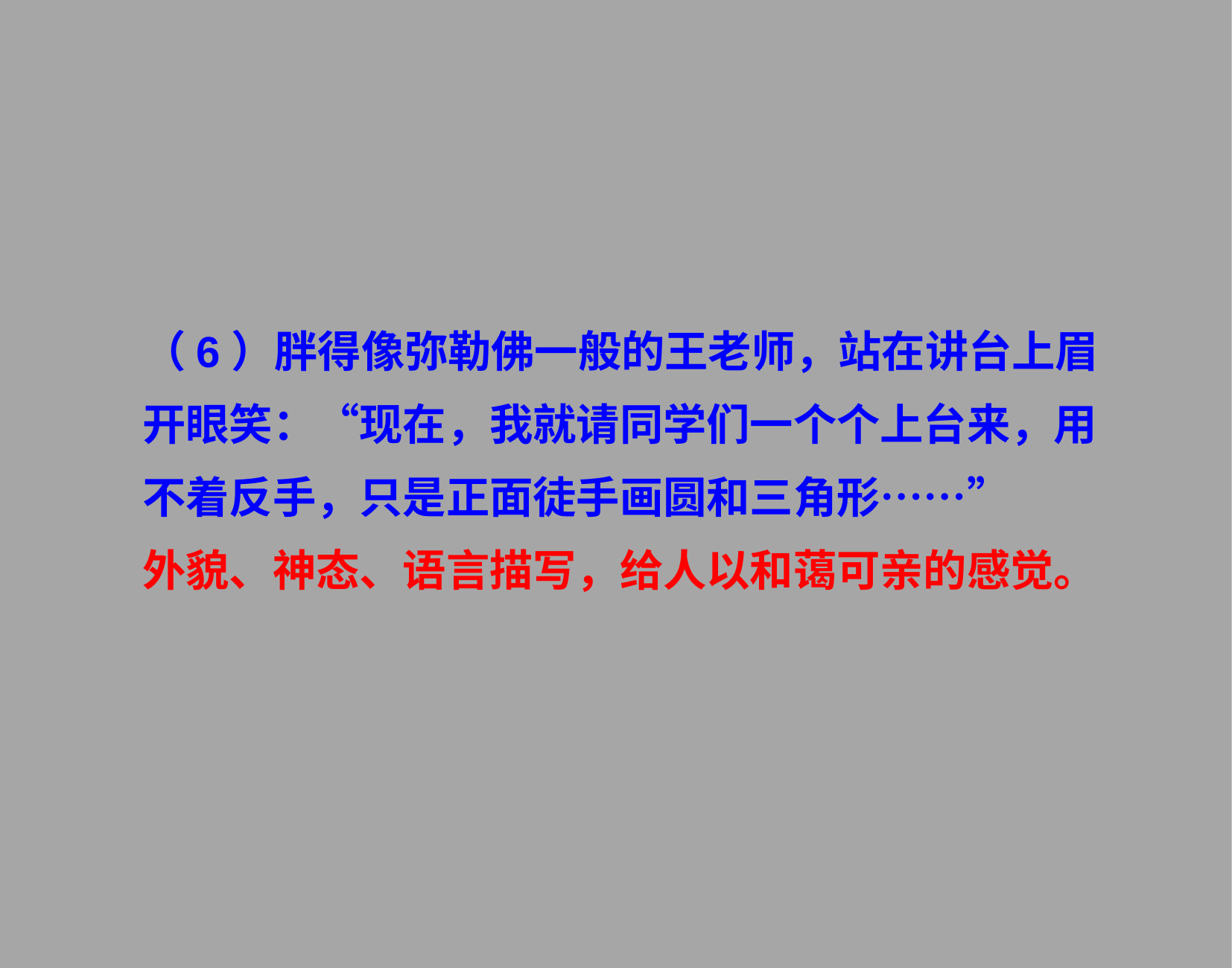

（6）胖得像弥勒佛一般的王老师，站在讲台上眉开眼笑：“现在，我就请同学们一个个上台来，用不着反手，只是正面徒手画圆和三角形……”
外貌、神态、语言描写，给人以和蔼可亲的感觉。